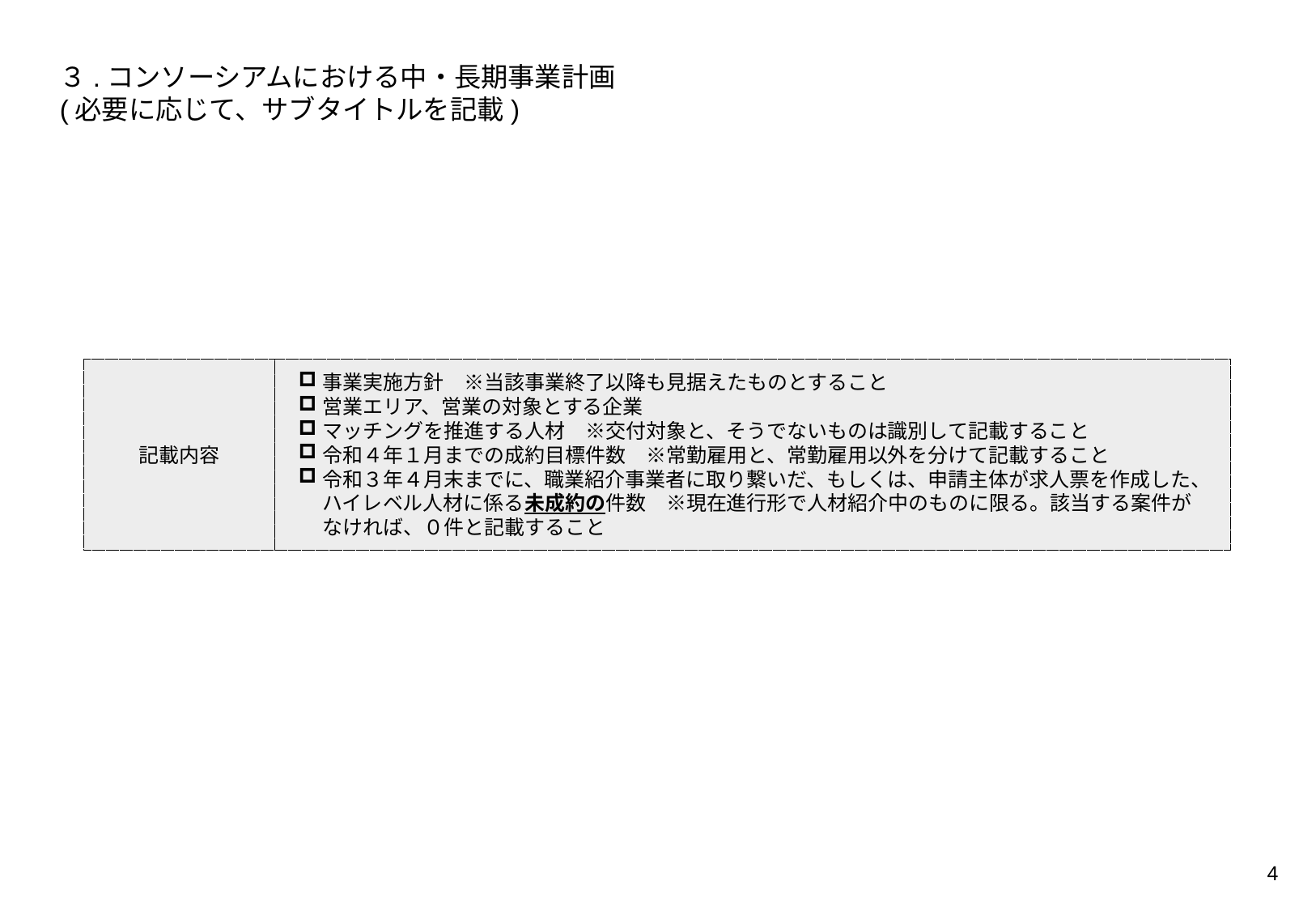

３.コンソーシアムにおける中・長期事業計画
(必要に応じて、サブタイトルを記載)
記載内容
事業実施方針　※当該事業終了以降も見据えたものとすること
営業エリア、営業の対象とする企業
マッチングを推進する人材　※交付対象と、そうでないものは識別して記載すること
令和４年１月までの成約目標件数　※常勤雇用と、常勤雇用以外を分けて記載すること
令和３年４月末までに、職業紹介事業者に取り繋いだ、もしくは、申請主体が求人票を作成した、ハイレベル人材に係る未成約の件数　※現在進行形で人材紹介中のものに限る。該当する案件がなければ、０件と記載すること
4